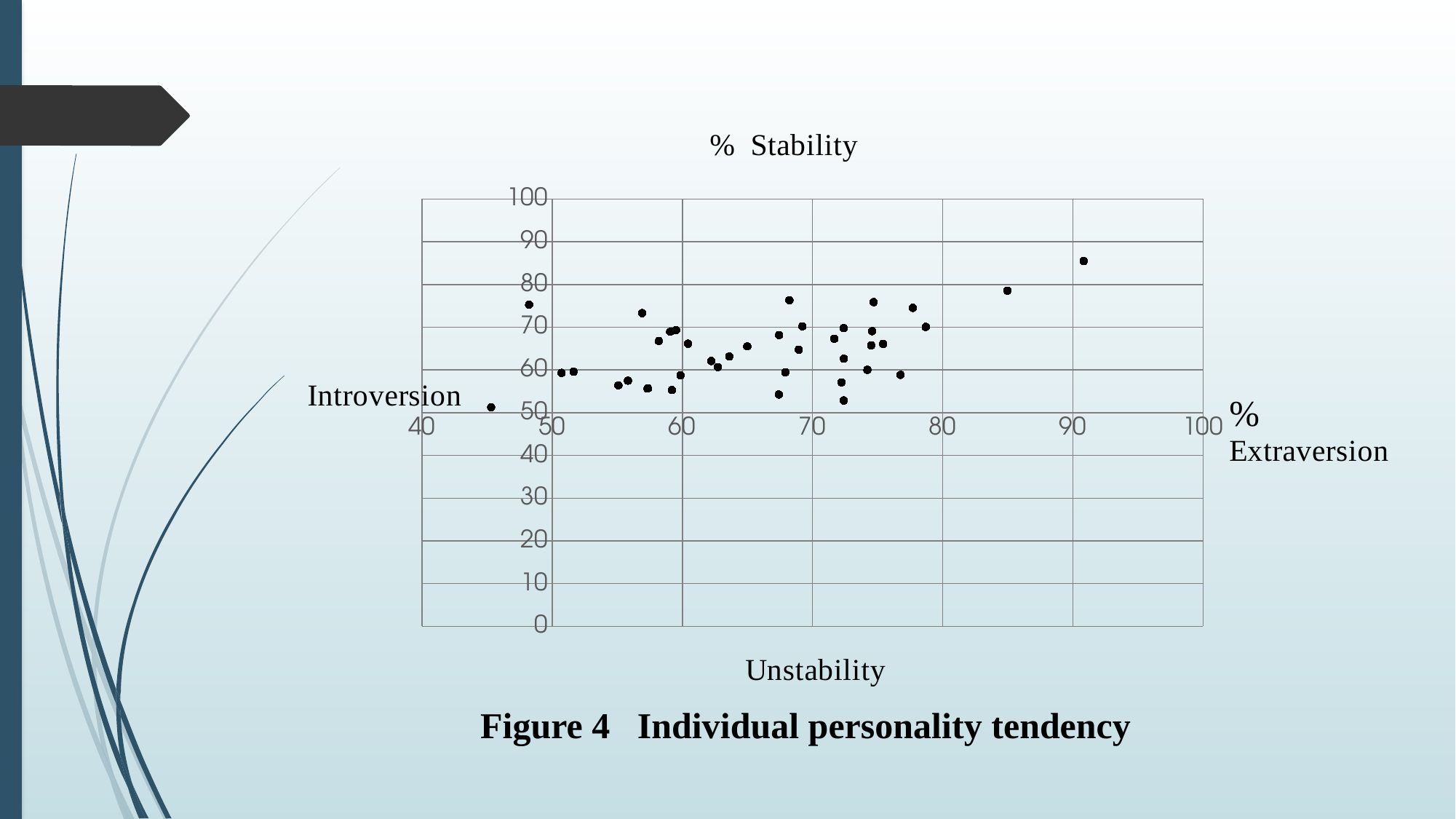

### Chart

| Category | 稳定性（Quality 100%) |
|---|---|
Figure 4   Individual personality tendency